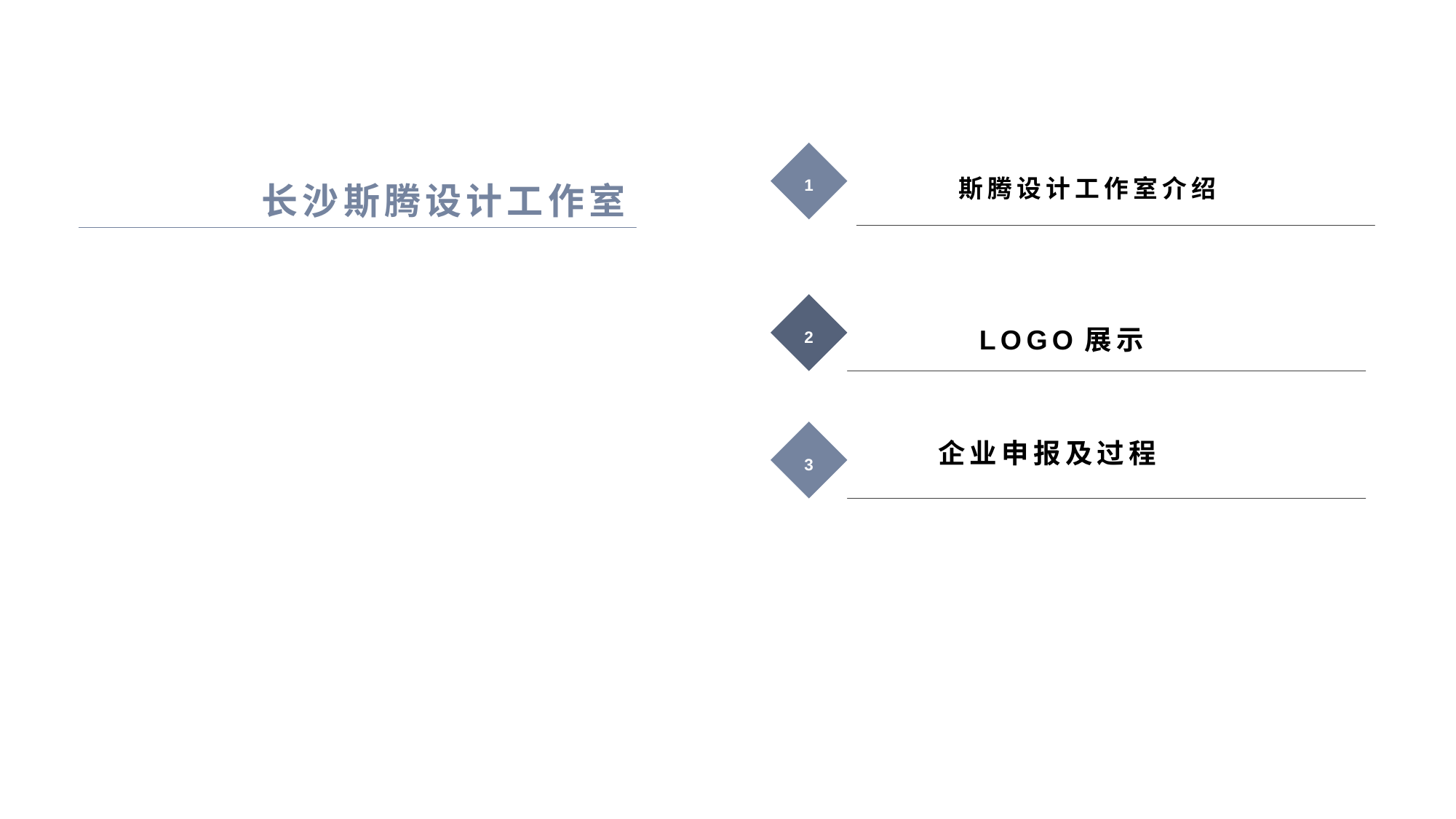

长沙斯腾设计工作室
1
斯腾设计工作室介绍
2
LOGO展示
企业申报及过程
3